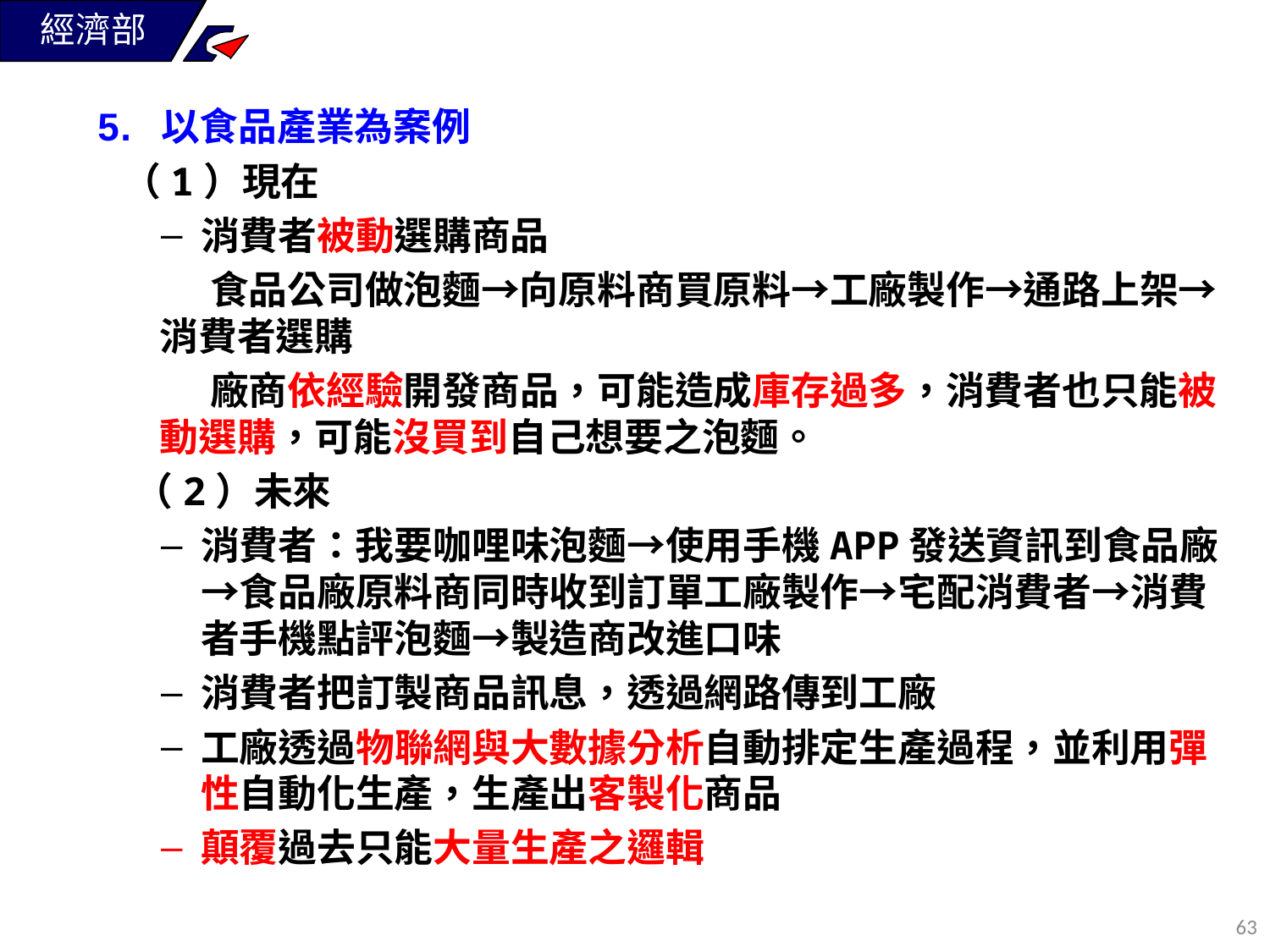

以食品產業為案例
（1）現在
消費者被動選購商品
食品公司做泡麵→向原料商買原料→工廠製作→通路上架→消費者選購
廠商依經驗開發商品，可能造成庫存過多，消費者也只能被動選購，可能沒買到自己想要之泡麵。
（2）未來
消費者：我要咖哩味泡麵→使用手機APP發送資訊到食品廠→食品廠原料商同時收到訂單工廠製作→宅配消費者→消費者手機點評泡麵→製造商改進口味
消費者把訂製商品訊息，透過網路傳到工廠
工廠透過物聯網與大數據分析自動排定生產過程，並利用彈性自動化生產，生產出客製化商品
顛覆過去只能大量生產之邏輯
63